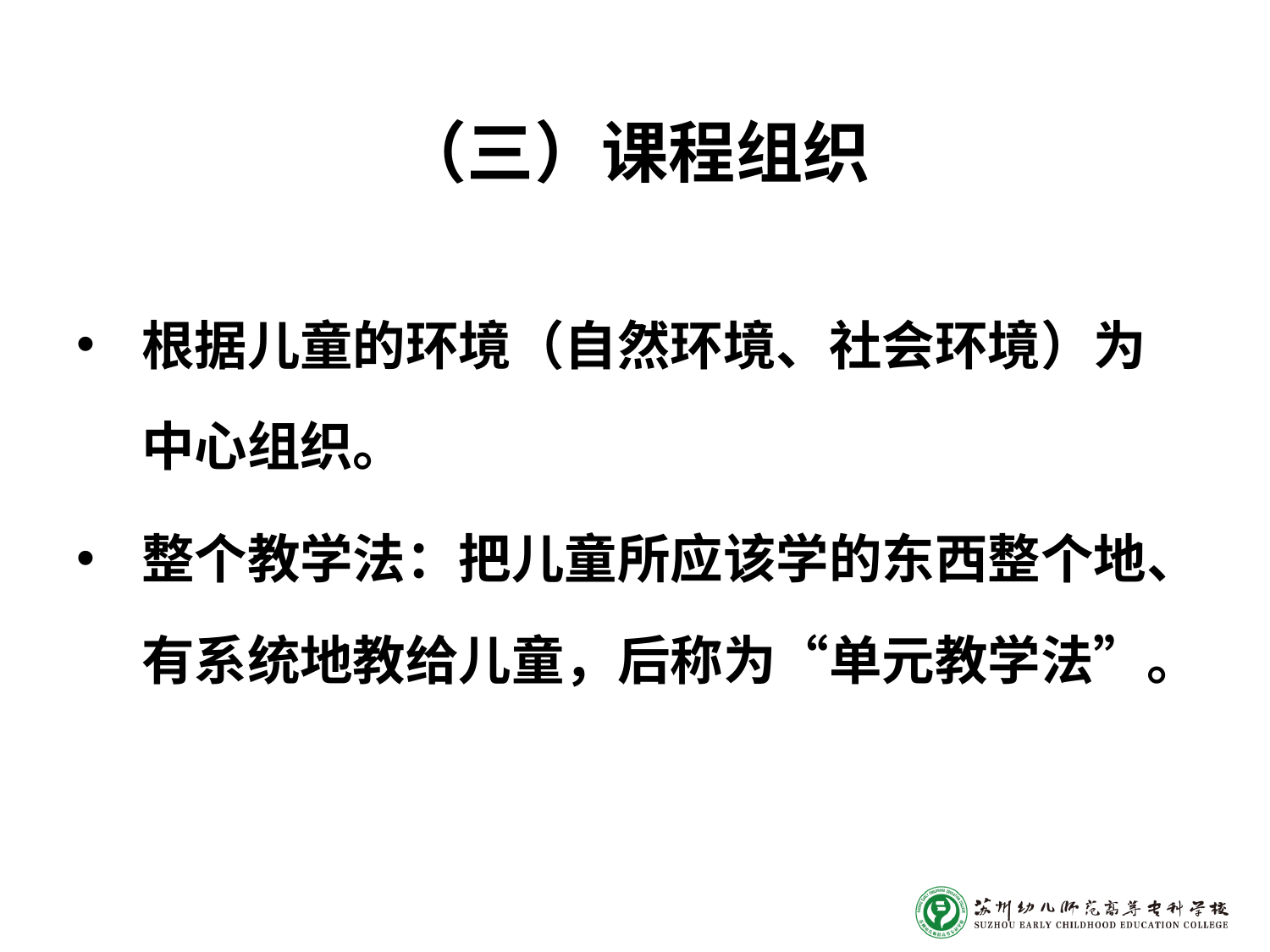

（三）课程组织
根据儿童的环境（自然环境、社会环境）为中心组织。
整个教学法：把儿童所应该学的东西整个地、有系统地教给儿童，后称为“单元教学法”。